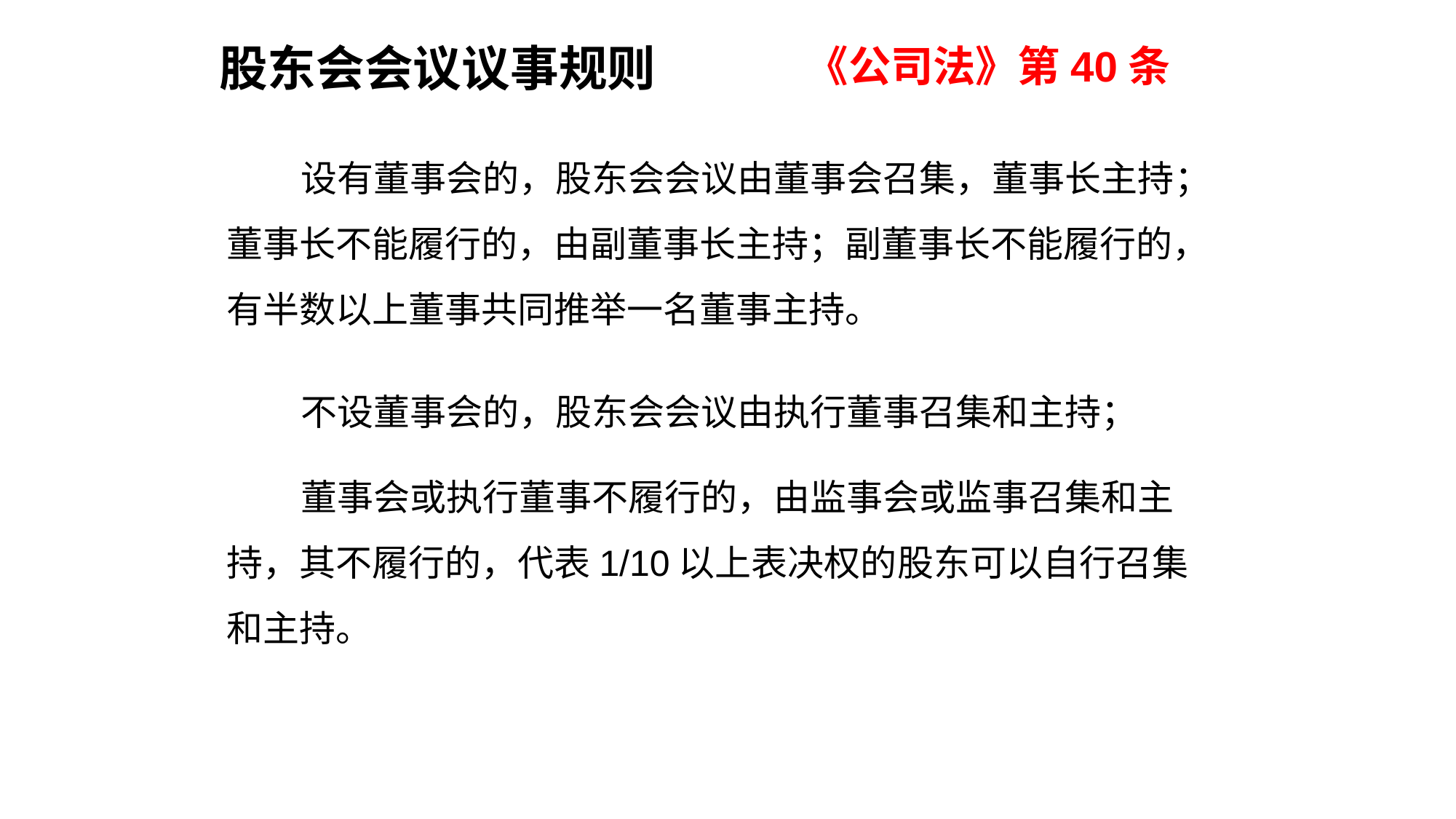

股东会会议议事规则
《公司法》第40条
        设有董事会的，股东会会议由董事会召集，董事长主持；董事长不能履行的，由副董事长主持；副董事长不能履行的，有半数以上董事共同推举一名董事主持。
        不设董事会的，股东会会议由执行董事召集和主持；
        董事会或执行董事不履行的，由监事会或监事召集和主持，其不履行的，代表1/10以上表决权的股东可以自行召集和主持。